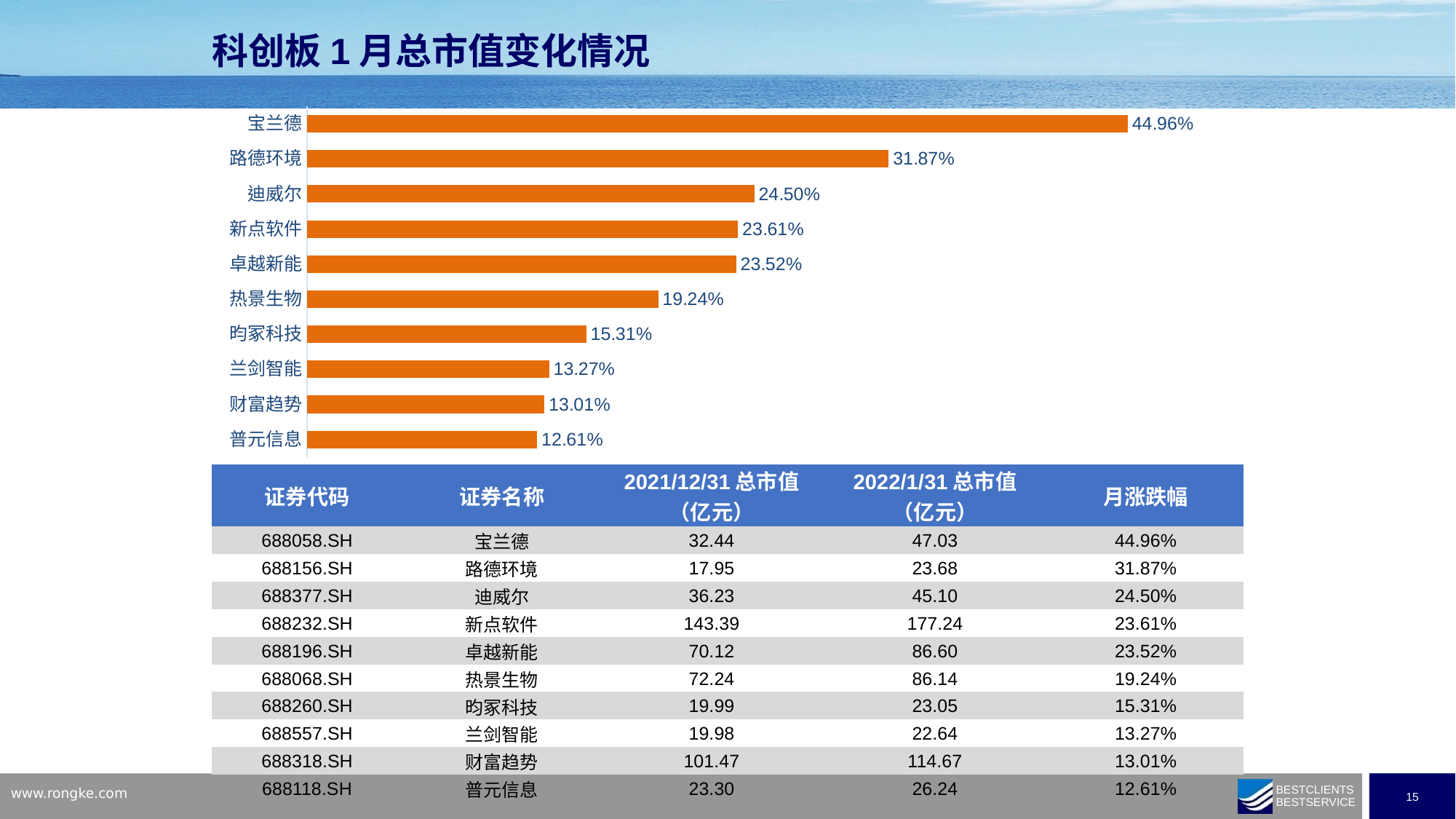

科创板1月总市值变化情况

### Chart

| Category |  |
|---|---|
| 普元信息 | 0.12612515935733382 |
| 财富趋势 | 0.13009242971192947 |
| 兰剑智能 | 0.13272985658670344 |
| 昀冢科技 | 0.15306122448979576 |
| 热景生物 | 0.19242231915073282 |
| 卓越新能 | 0.23515317473900388 |
| 新点软件 | 0.23613348676639823 |
| 迪威尔 | 0.2450293285487546 |
| 路德环境 | 0.31867421900672266 |
| 宝兰德 | 0.4496362963876215 |
| 证券代码 | 证券名称 | 2021/12/31总市值 （亿元） | 2022/1/31总市值 （亿元） | 月涨跌幅 |
| --- | --- | --- | --- | --- |
| 688058.SH | 宝兰德 | 32.44 | 47.03 | 44.96% |
| 688156.SH | 路德环境 | 17.95 | 23.68 | 31.87% |
| 688377.SH | 迪威尔 | 36.23 | 45.10 | 24.50% |
| 688232.SH | 新点软件 | 143.39 | 177.24 | 23.61% |
| 688196.SH | 卓越新能 | 70.12 | 86.60 | 23.52% |
| 688068.SH | 热景生物 | 72.24 | 86.14 | 19.24% |
| 688260.SH | 昀冢科技 | 19.99 | 23.05 | 15.31% |
| 688557.SH | 兰剑智能 | 19.98 | 22.64 | 13.27% |
| 688318.SH | 财富趋势 | 101.47 | 114.67 | 13.01% |
| 688118.SH | 普元信息 | 23.30 | 26.24 | 12.61% |